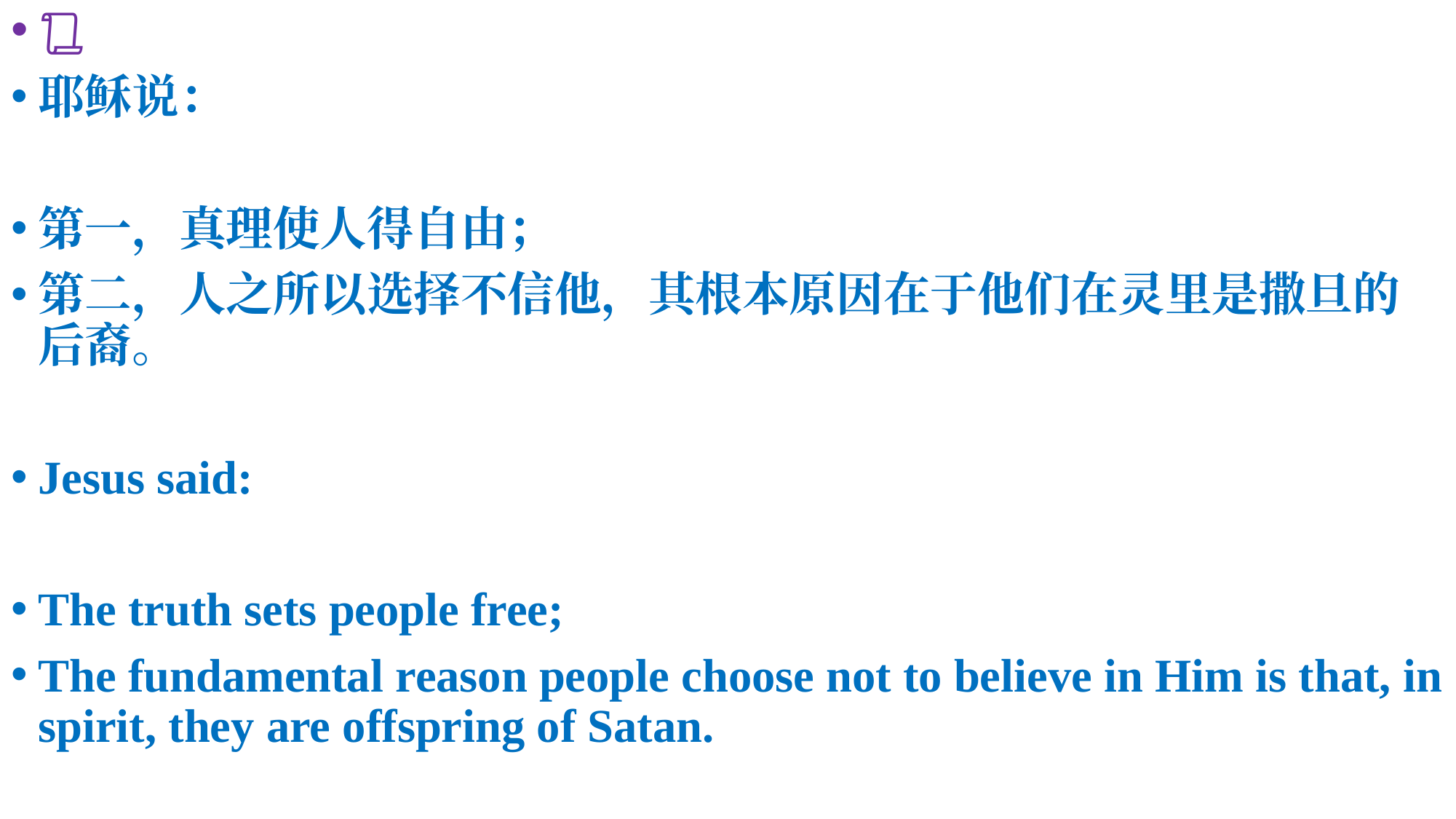

📜
耶稣说：

第一，真理使人得自由；
第二，人之所以选择不信他，其根本原因在于他们在灵里是撒旦的后裔。

Jesus said:

The truth sets people free;
The fundamental reason people choose not to believe in Him is that, in spirit, they are offspring of Satan.